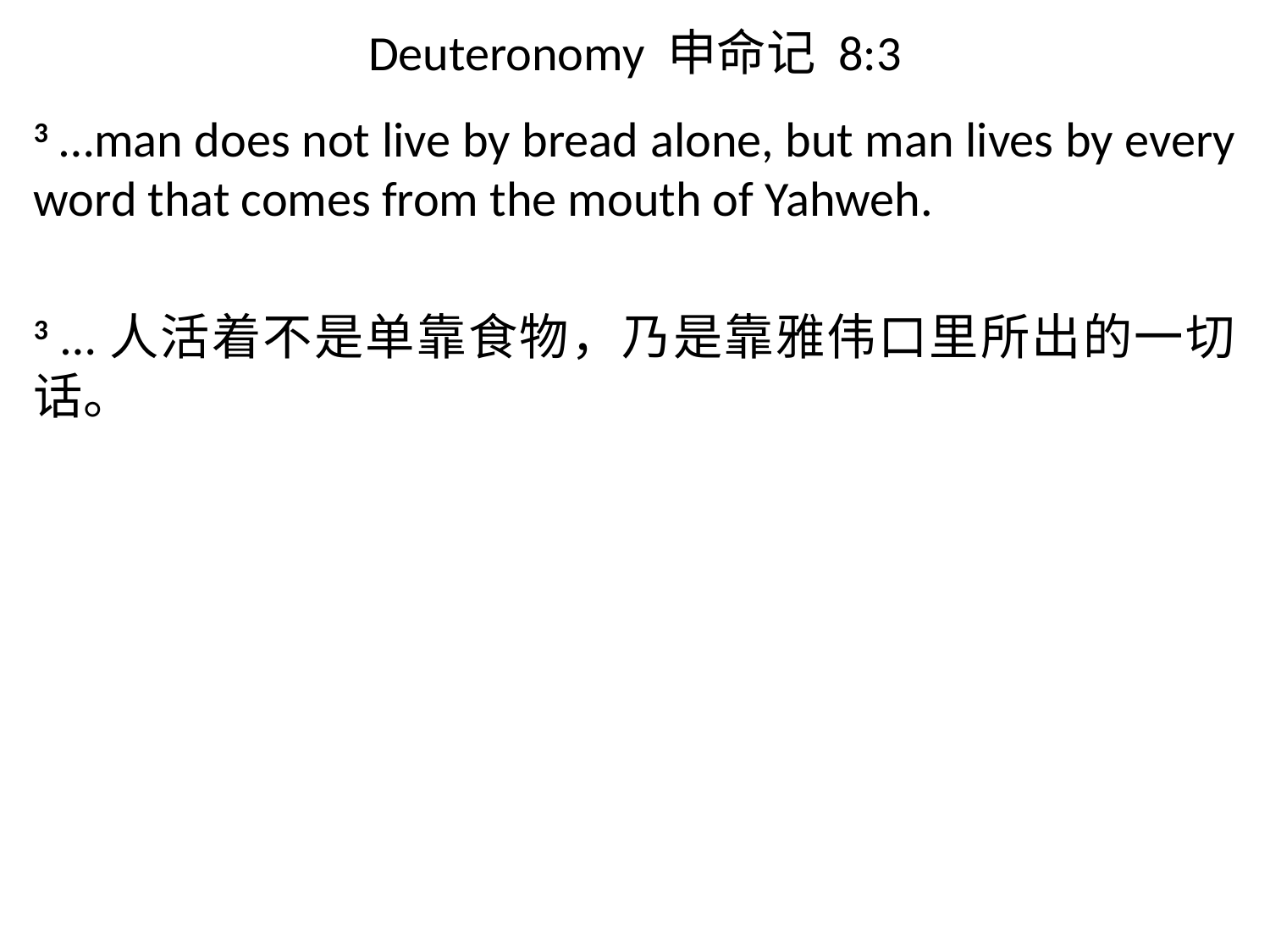

# Deuteronomy 申命记 8:3
3 …man does not live by bread alone, but man lives by every word that comes from the mouth of Yahweh.

3 …人活着不是单靠食物，乃是靠雅伟口里所出的一切话。